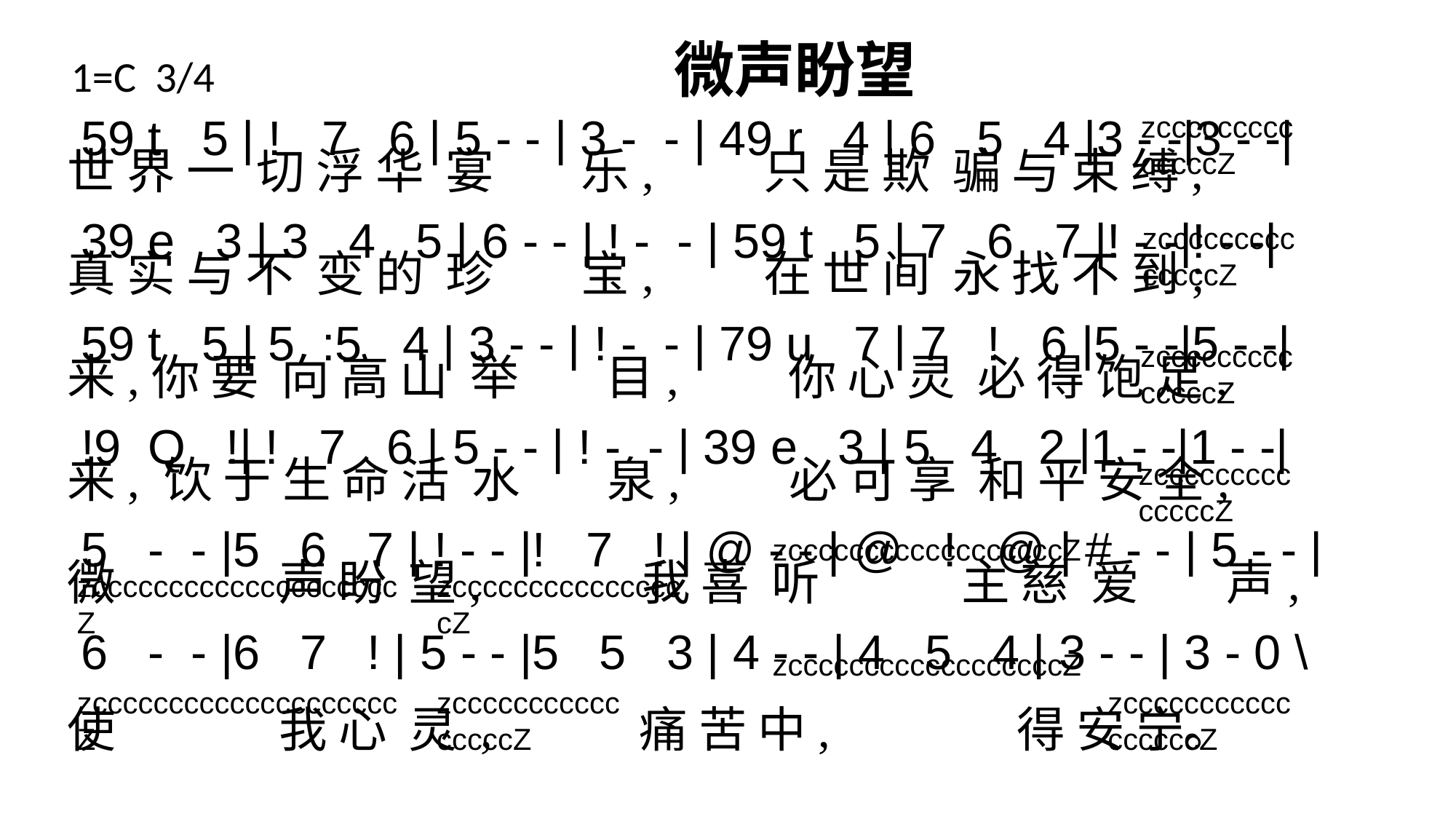

1=C  3/4                                 微声盼望
 zccccccccccccccZ
 59 t   5 | !   7   6 | 5 - - | 3 -  - | 49 r   4 | 6   5   4 |3 - -|3 - -|
世 界 一  切 浮 华  宴        乐,        只 是 欺  骗 与 束 缚,
 39 e   3 | 3   4   5 | 6 - - | ! -  - | 59 t   5 | 7   6   7 |! - -|! - -|
真 实 与 不  变 的  珍        宝,        在 世 间  永 找 不 到;
 59 t   5 | 5  :5   4 | 3 - - | ! -  - | 79 u   7 | 7   !   6 |5 - -|5 - -|
来,你 要  向 高 山  举        目,        你 心 灵  必 得 饱 足,
 !9  Q   !| !   7   6 | 5 - - | ! -  - | 39 e   3 | 5   4   2 |1 - -|1 - -|
来, 饮 于 生 命 活  水        泉,        必 可 享  和 平 安 全,
 5   -  - |5   6   7 | ! - - |!   7   ! | @ - - | @   !   @ | # - - | 5 - - |
微               声 盼  望,           我 喜  听             主 慈  爱        声,
 6   -  - |6   7   ! | 5 - - |5   5   3 | 4 - - | 4   5   4 | 3 - - | 3 - 0 \
使               我 心  灵 ,          痛 苦 中,             得 安 宁。
 zccccccccccccccZ
 zccccccccccccccZ
 zccccccccccccccZ
 zccccccccccccccccccccZ
 zccccccccccccccccccZ
 zccccccccccccccccZ
 zccccccccccccccccccZ
 zccccccccccccccccccccZ
 zccccccccccccccccZ
 zcccccccccccccccccZ
2-2